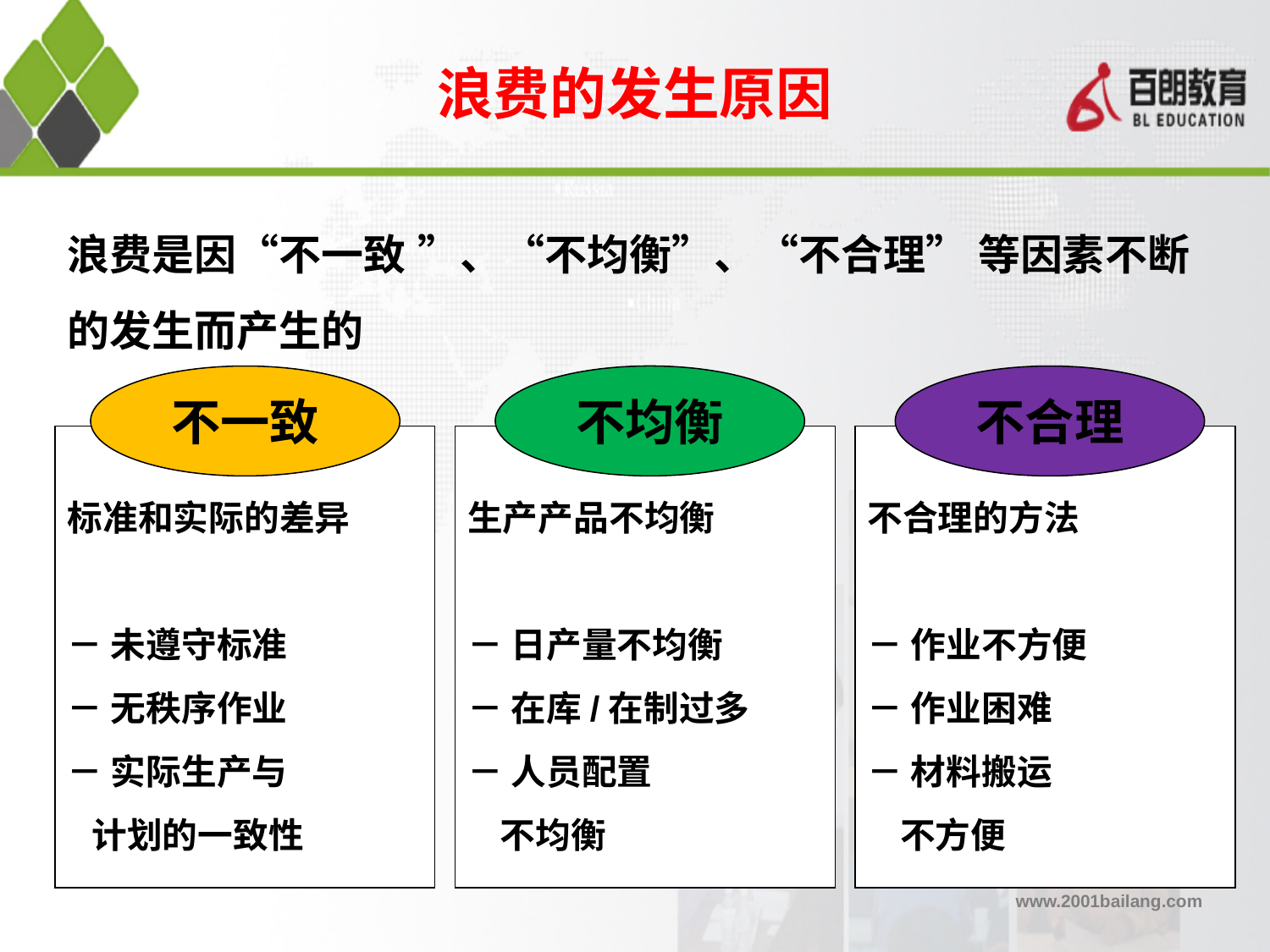

浪费的发生原因
浪费是因“不一致 ”、“不均衡”、“不合理” 等因素不断的发生而产生的
不均衡
不一致
不合理

标准和实际的差异

－ 未遵守标准
－ 无秩序作业
－ 实际生产与
  计划的一致性

生产产品不均衡

－ 日产量不均衡
－ 在库/在制过多
－ 人员配置
   不均衡

不合理的方法

－ 作业不方便
－ 作业困难
－ 材料搬运
   不方便